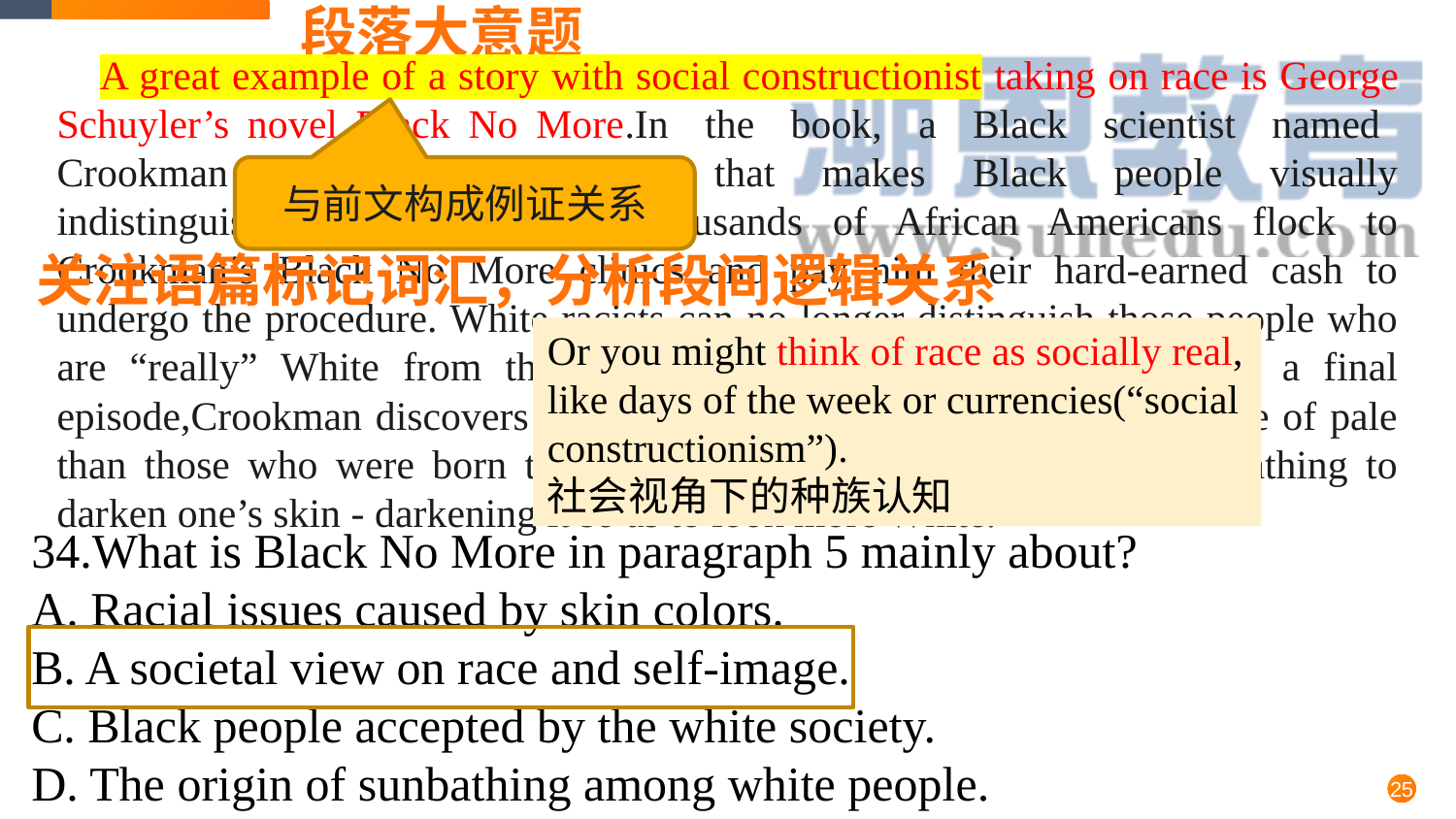

段落大意题
A great example of a story with social constructionist taking on race is George Schuyler’s novel Black No More.In  the  book,  a  Black  scientist  named  Crookman  invents  a  procedure  that  makes  Black  people  visually indistinguishable from Whites. Thousands of African Americans flock to Crookman’s Black No More clinics and pay him their hard-earned cash to undergo the procedure. White racists can no longer distinguish those people who are “really” White from those who merely appear to be White. In a final episode,Crookman discovers that new Whites are actually a whiter shade of pale than those who were born that way, which kicks off a trend of sunbathing to darken one’s skin - darkening it so as to look more White.
与前文构成例证关系
关注语篇标记词汇，分析段间逻辑关系
Or you might think of race as socially real, like days of the week or currencies(“social constructionism”).
社会视角下的种族认知
34.What is Black No More in paragraph 5 mainly about?
A. Racial issues caused by skin colors.
B. A societal view on race and self-image.
C. Black people accepted by the white society.
D. The origin of sunbathing among white people.